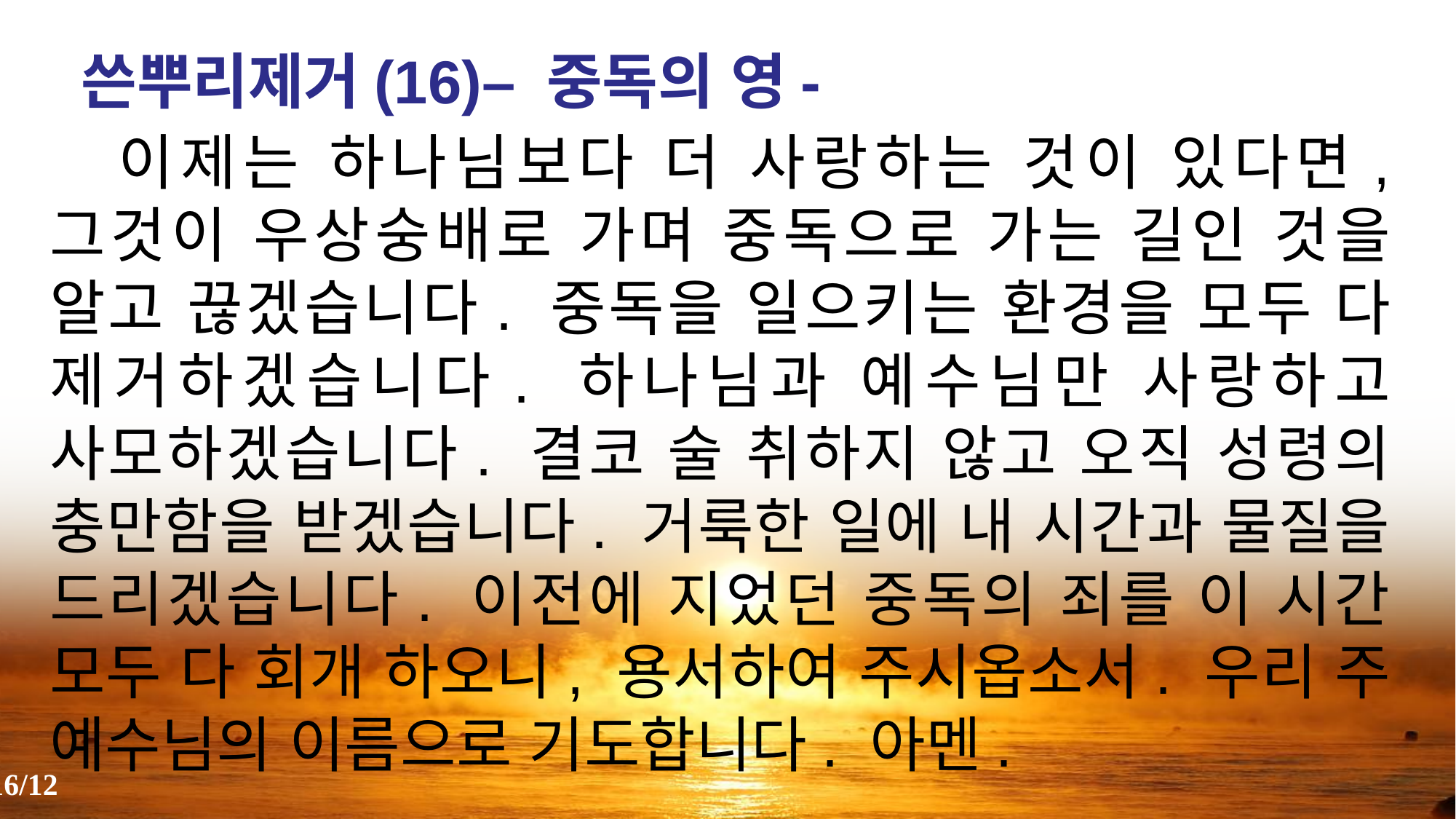

쓴뿌리제거(16)– 중독의 영-
  이제는 하나님보다 더 사랑하는 것이 있다면, 그것이 우상숭배로 가며 중독으로 가는 길인 것을 알고 끊겠습니다. 중독을 일으키는 환경을 모두 다 제거하겠습니다. 하나님과 예수님만 사랑하고 사모하겠습니다. 결코 술 취하지 않고 오직 성령의 충만함을 받겠습니다. 거룩한 일에 내 시간과 물질을 드리겠습니다. 이전에 지었던 중독의 죄를 이 시간 모두 다 회개 하오니, 용서하여 주시옵소서. 우리 주 예수님의 이름으로 기도합니다. 아멘.